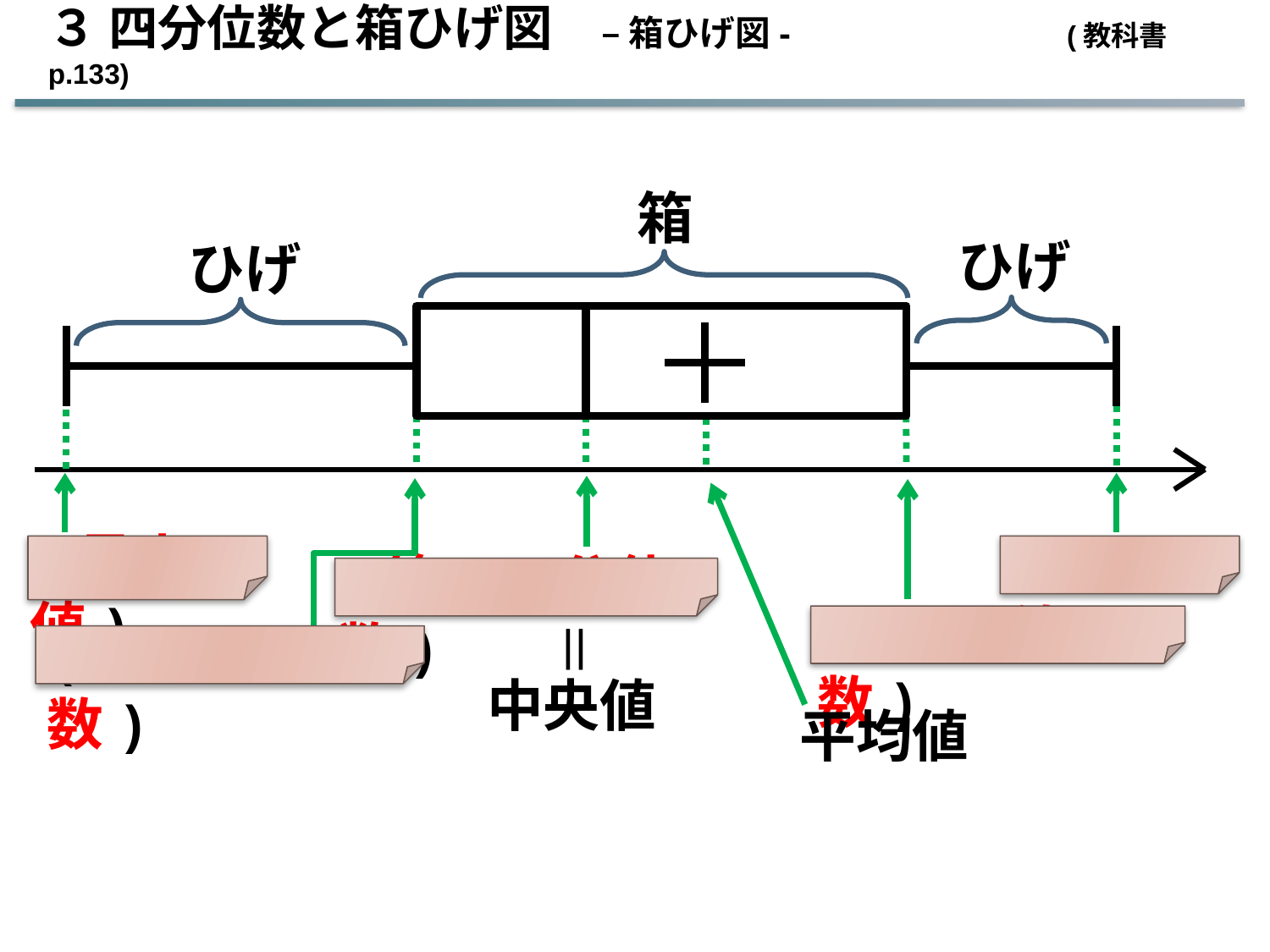

３ 四分位数と箱ひげ図　– 箱ひげ図-　           　   (教科書 p.133)

箱
ひげ

ひげ

(最小値)
(最大値)

(第2四分位数)

(第3四分位数)

(第1四分位数)

＝
中央値
平均値